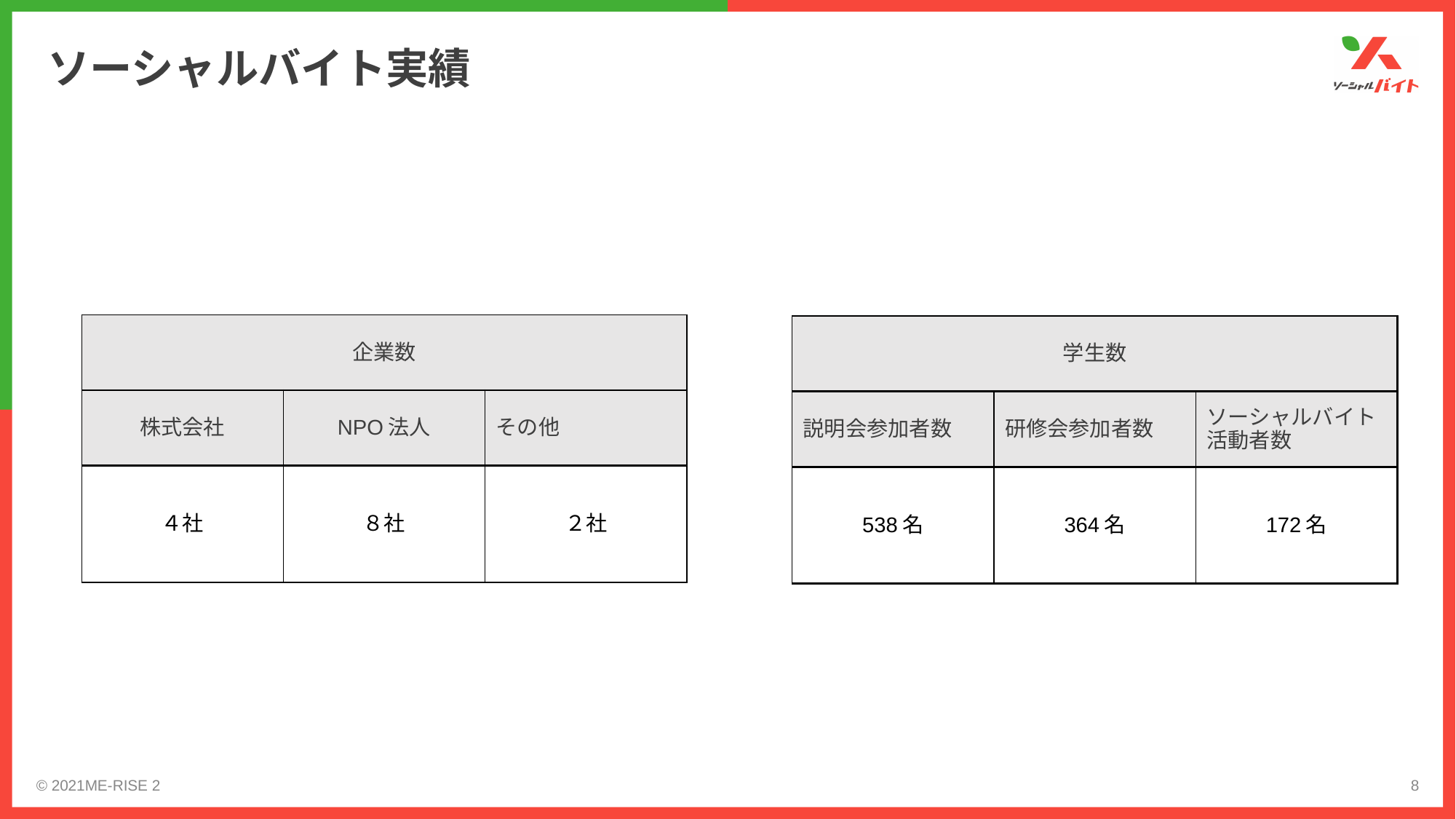

# ソーシャルバイト実績

| 企業数 |  |  |
| --- | --- | --- |
| 株式会社 | NPO法人 | その他 |
| ４社 | ８社 | ２社 |
| 学生数 |  |  |
| --- | --- | --- |
| 説明会参加者数 | 研修会参加者数 | ソーシャルバイト 活動者数 |
| 538名 | 364名 | 172名 |
© 2021ME-RISE 2
8